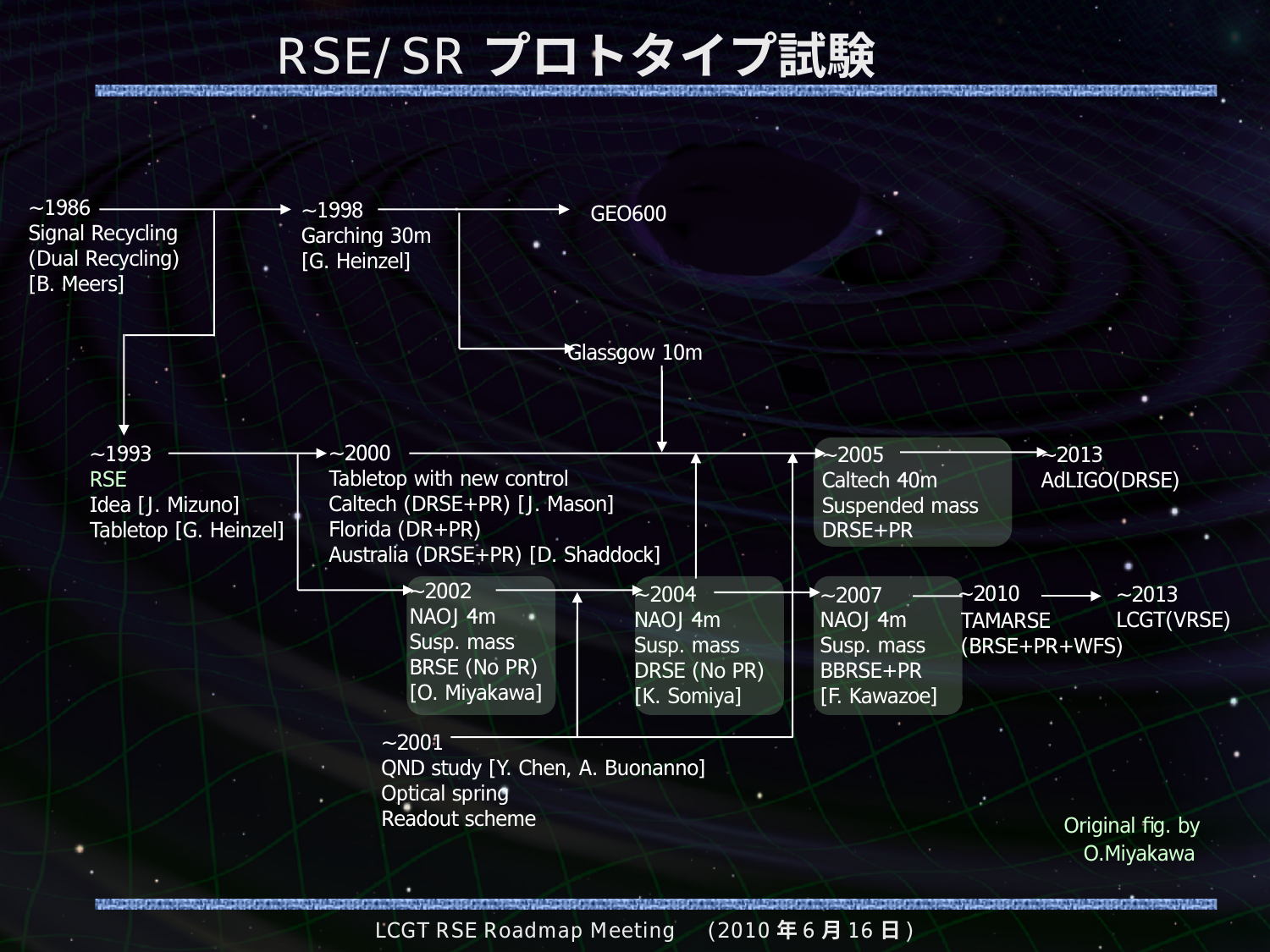

# RSE/SRプロトタイプ試験
~1986
Signal Recycling
(Dual Recycling)
[B. Meers]
~1998
Garching 30m
[G. Heinzel]
GEO600

Glassgow 10m

~2000
Tabletop with new control
Caltech (DRSE+PR) [J. Mason]
Florida (DR+PR)
Australia (DRSE+PR) [D. Shaddock]
~1993
RSE
Idea [J. Mizuno]
Tabletop [G. Heinzel]
~2005
Caltech 40m
Suspended mass
DRSE+PR
~2013
AdLIGO(DRSE)

~2002
NAOJ 4m
Susp. mass
BRSE (No PR)
[O. Miyakawa]
~2010
~2004
NAOJ 4m
Susp. mass
DRSE (No PR)
[K. Somiya]
~2013
LCGT(VRSE)
~2007
NAOJ 4m
Susp. mass
BBRSE+PR
[F. Kawazoe]

TAMARSE
(BRSE+PR+WFS)
~2001
QND study [Y. Chen, A. Buonanno]
Optical spring
Readout scheme

Original fig. by
   O.Miyakawa
LCGT RSE Roadmap Meeting　(2010年6月16日)